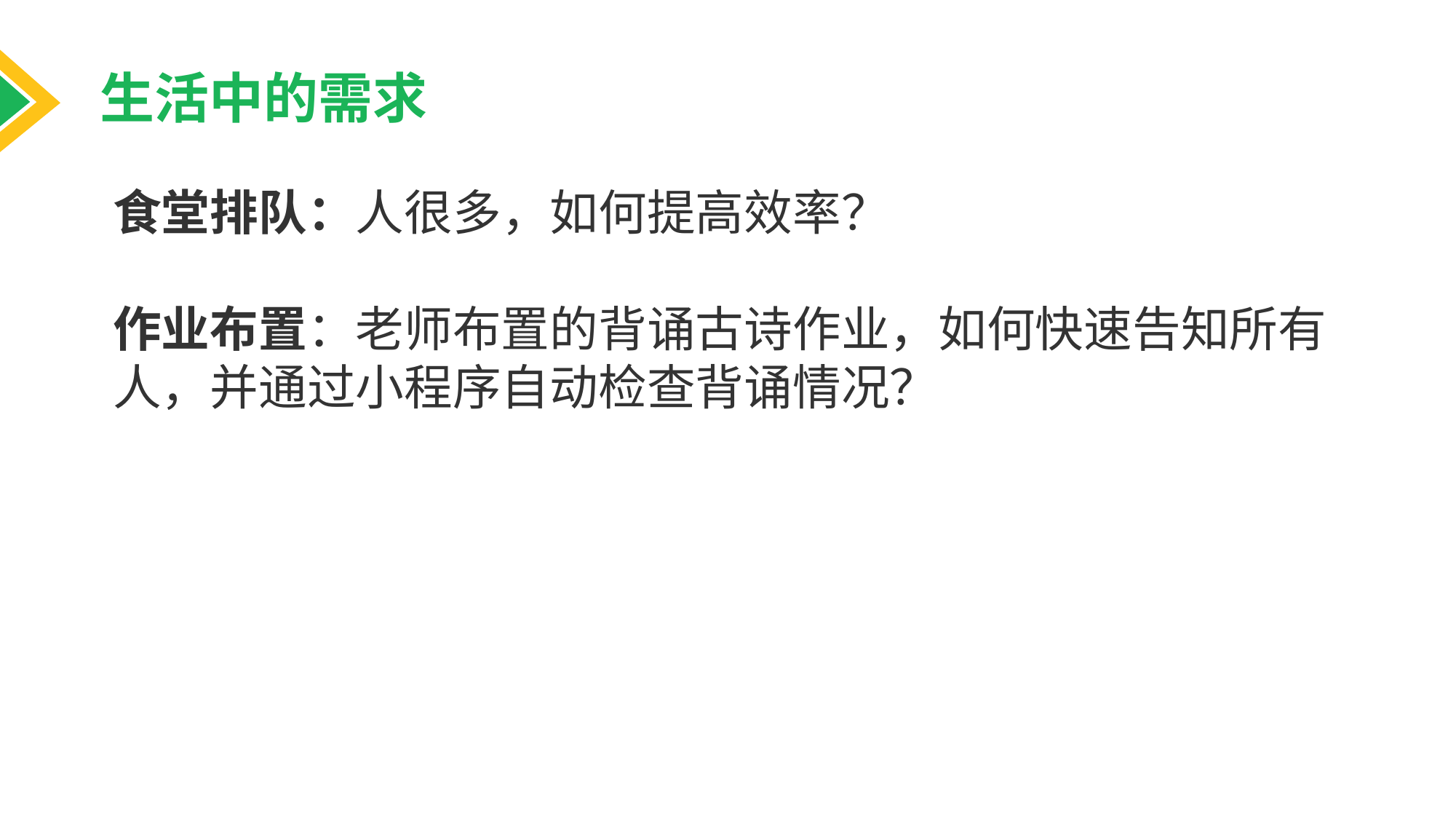

生活中的需求

食堂排队：人很多，如何提高效率？

作业布置：老师布置的背诵古诗作业，如何快速告知所有人，并通过小程序自动检查背诵情况？